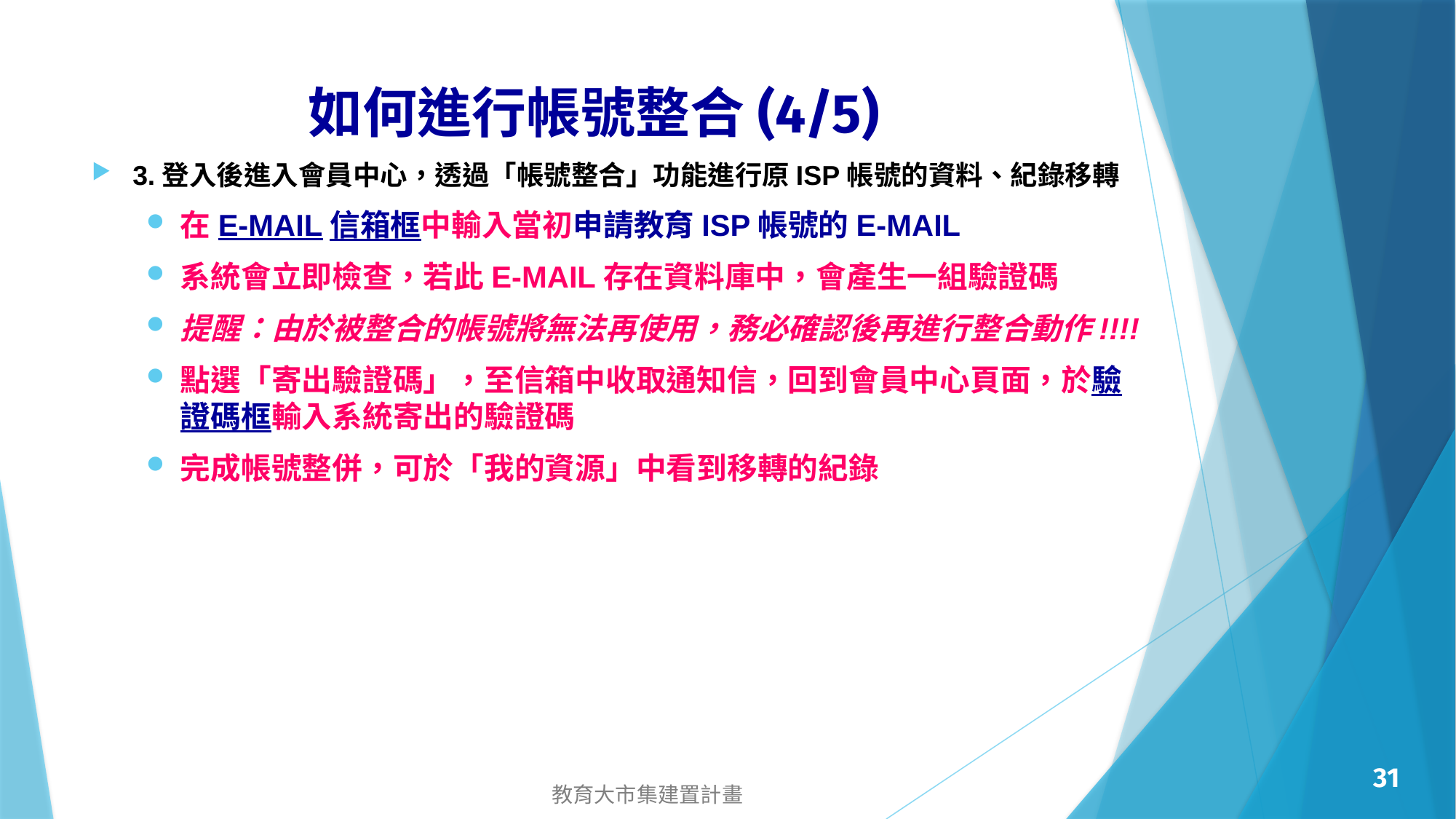

# 如何進行帳號整合(4/5)
3.登入後進入會員中心，透過「帳號整合」功能進行原ISP帳號的資料、紀錄移轉
在E-MAIL信箱框中輸入當初申請教育ISP帳號的E-MAIL
系統會立即檢查，若此E-MAIL存在資料庫中，會產生一組驗證碼
提醒：由於被整合的帳號將無法再使用，務必確認後再進行整合動作!!!!
點選「寄出驗證碼」，至信箱中收取通知信，回到會員中心頁面，於驗證碼框輸入系統寄出的驗證碼
完成帳號整併，可於「我的資源」中看到移轉的紀錄
31
教育大市集建置計畫